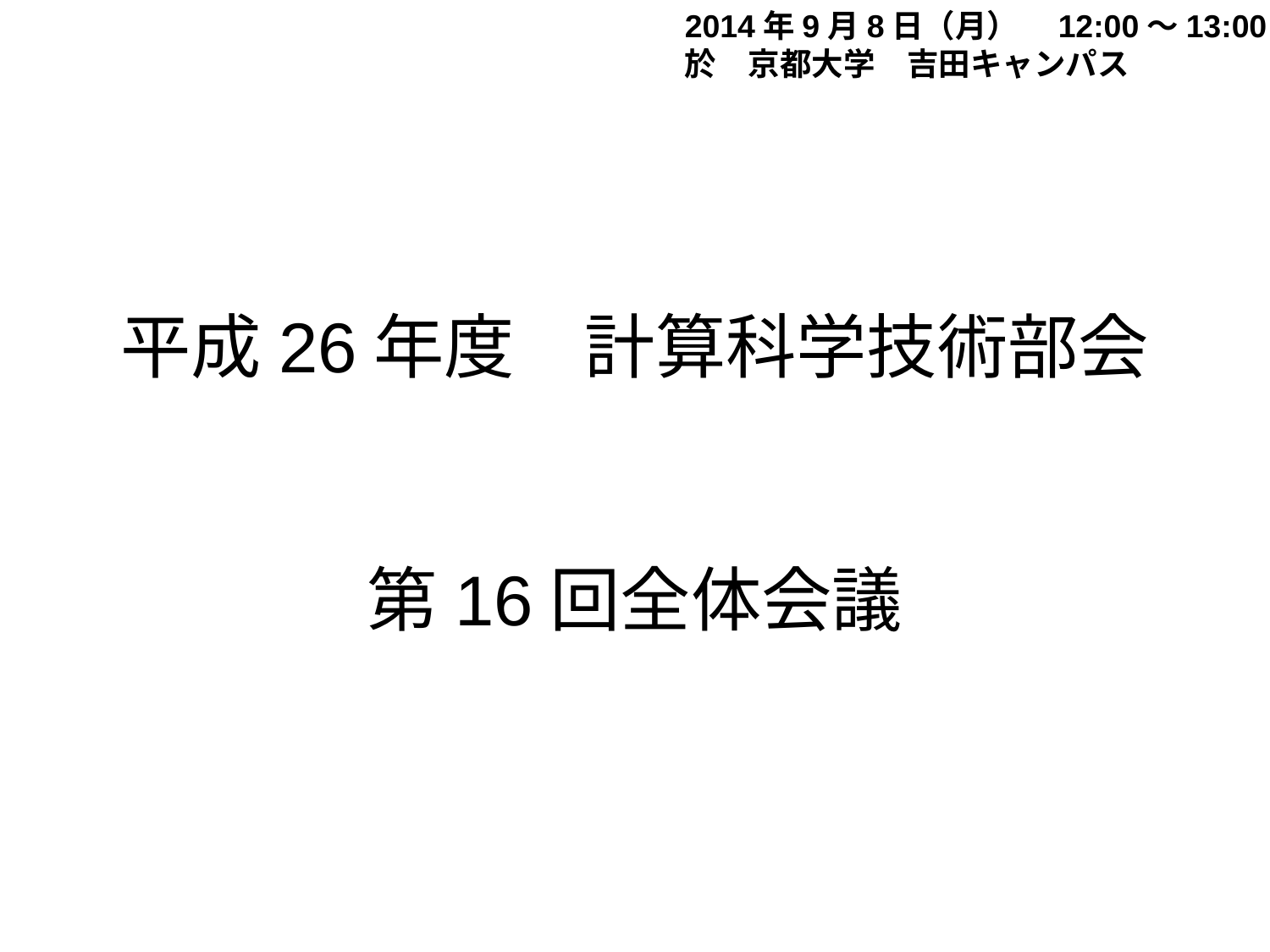

2014年9月8日（月）　12:00～13:00
於　京都大学　吉田キャンパス
# 平成26年度　計算科学技術部会 第16回全体会議